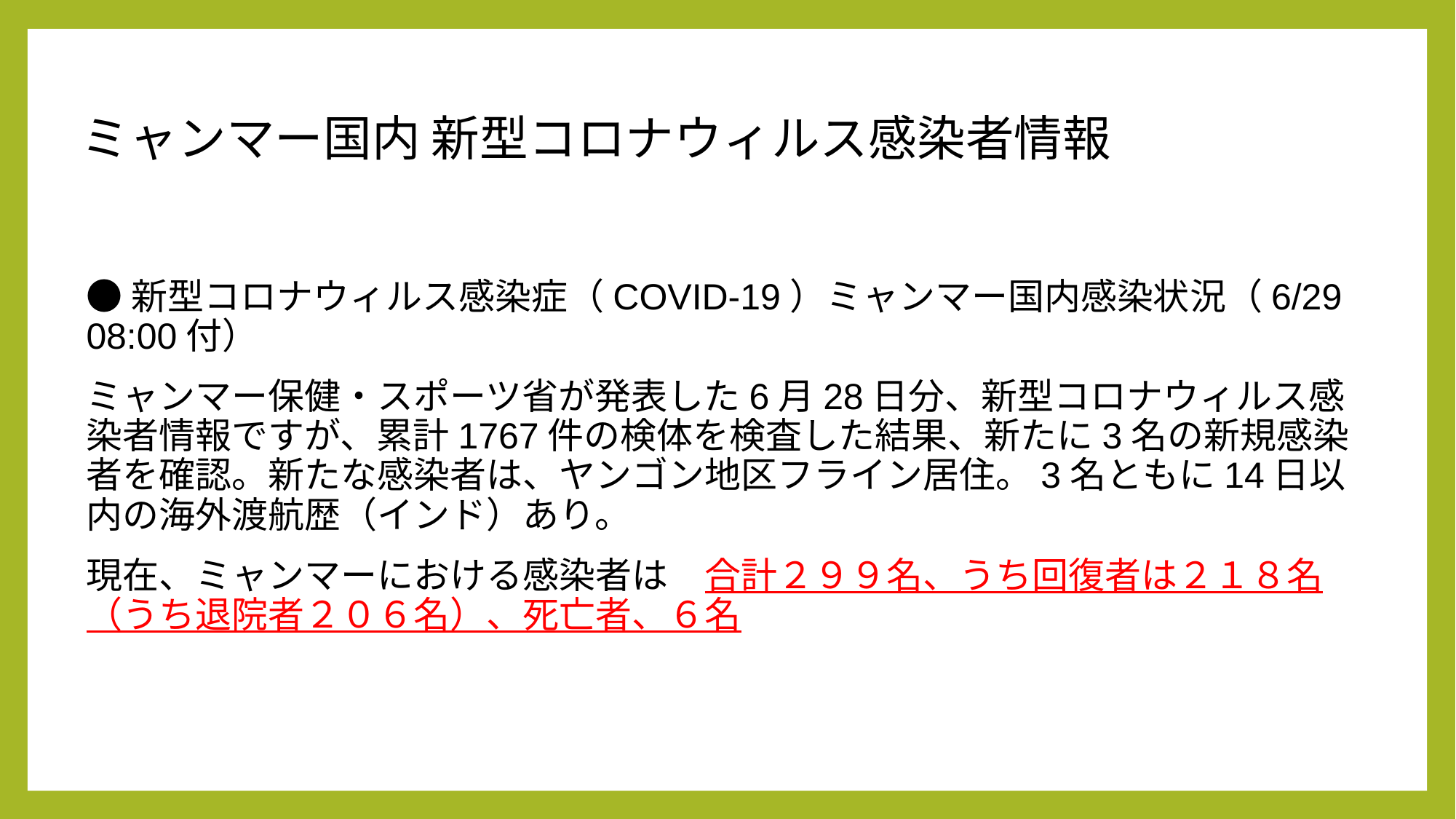

# ミャンマー国内 新型コロナウィルス感染者情報

●新型コロナウィルス感染症（COVID-19）ミャンマー国内感染状況（6/29 08:00付）
ミャンマー保健・スポーツ省が発表した6月28日分、新型コロナウィルス感染者情報ですが、累計1767件の検体を検査した結果、新たに3名の新規感染者を確認。新たな感染者は、ヤンゴン地区フライン居住。3名ともに14日以内の海外渡航歴（インド）あり。
現在、ミャンマーにおける感染者は　合計２９９名、うち回復者は２１８名（うち退院者２０６名）、死亡者、６名